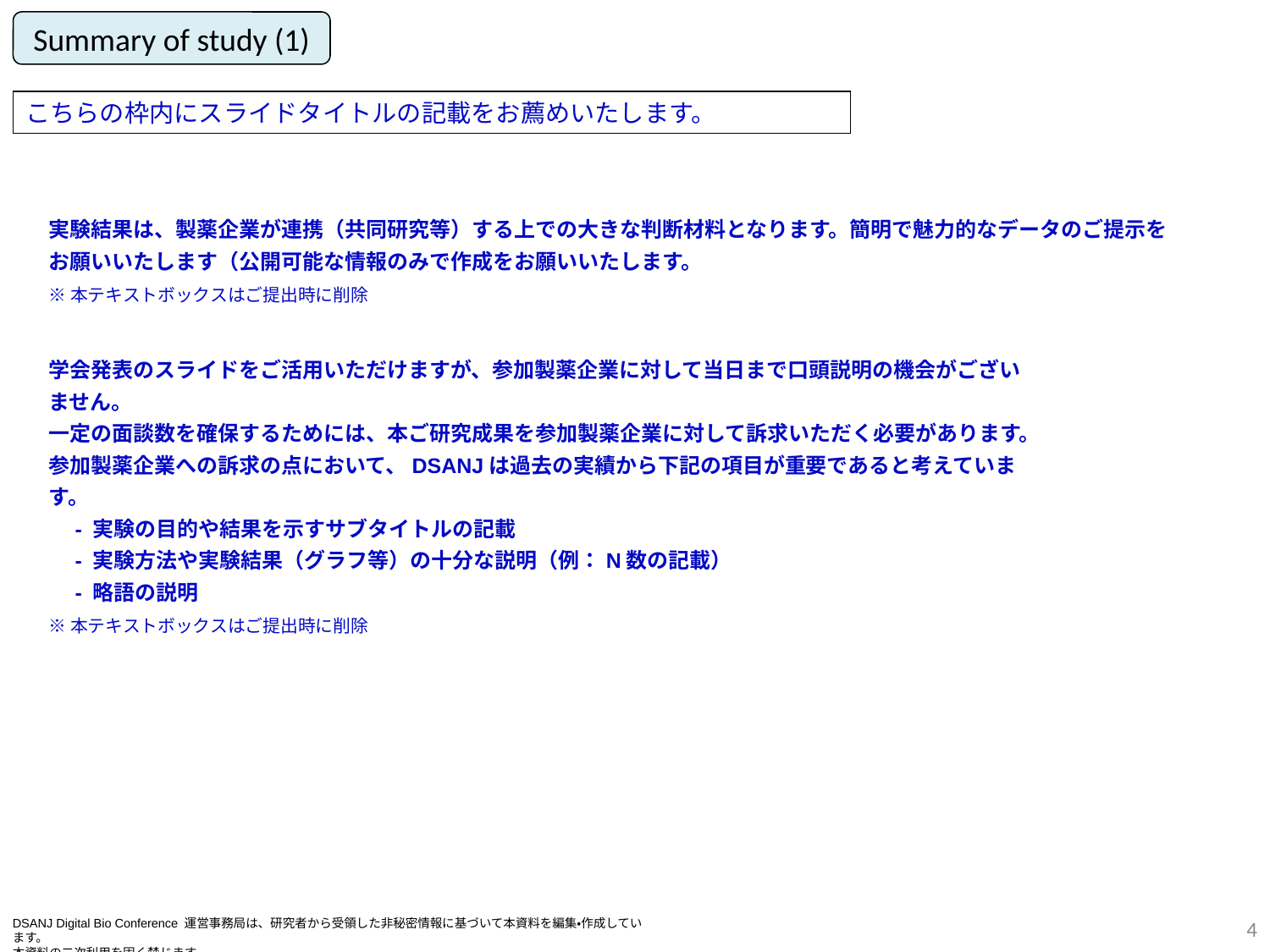

Summary of study (1)
こちらの枠内にスライドタイトルの記載をお薦めいたします。
実験結果は、製薬企業が連携（共同研究等）する上での大きな判断材料となります。簡明で魅力的なデータのご提示をお願いいたします（公開可能な情報のみで作成をお願いいたします。
※本テキストボックスはご提出時に削除
学会発表のスライドをご活用いただけますが、参加製薬企業に対して当日まで口頭説明の機会がございません。
一定の面談数を確保するためには、本ご研究成果を参加製薬企業に対して訴求いただく必要があります。
参加製薬企業への訴求の点において、DSANJは過去の実績から下記の項目が重要であると考えています。
　- 実験の目的や結果を示すサブタイトルの記載
　- 実験方法や実験結果（グラフ等）の十分な説明（例：N数の記載）
　- 略語の説明
※本テキストボックスはご提出時に削除
4
DSANJ Digital Bio Conference 運営事務局は、研究者から受領した非秘密情報に基づいて本資料を編集・作成しています。
本資料の二次利用を固く禁じます。